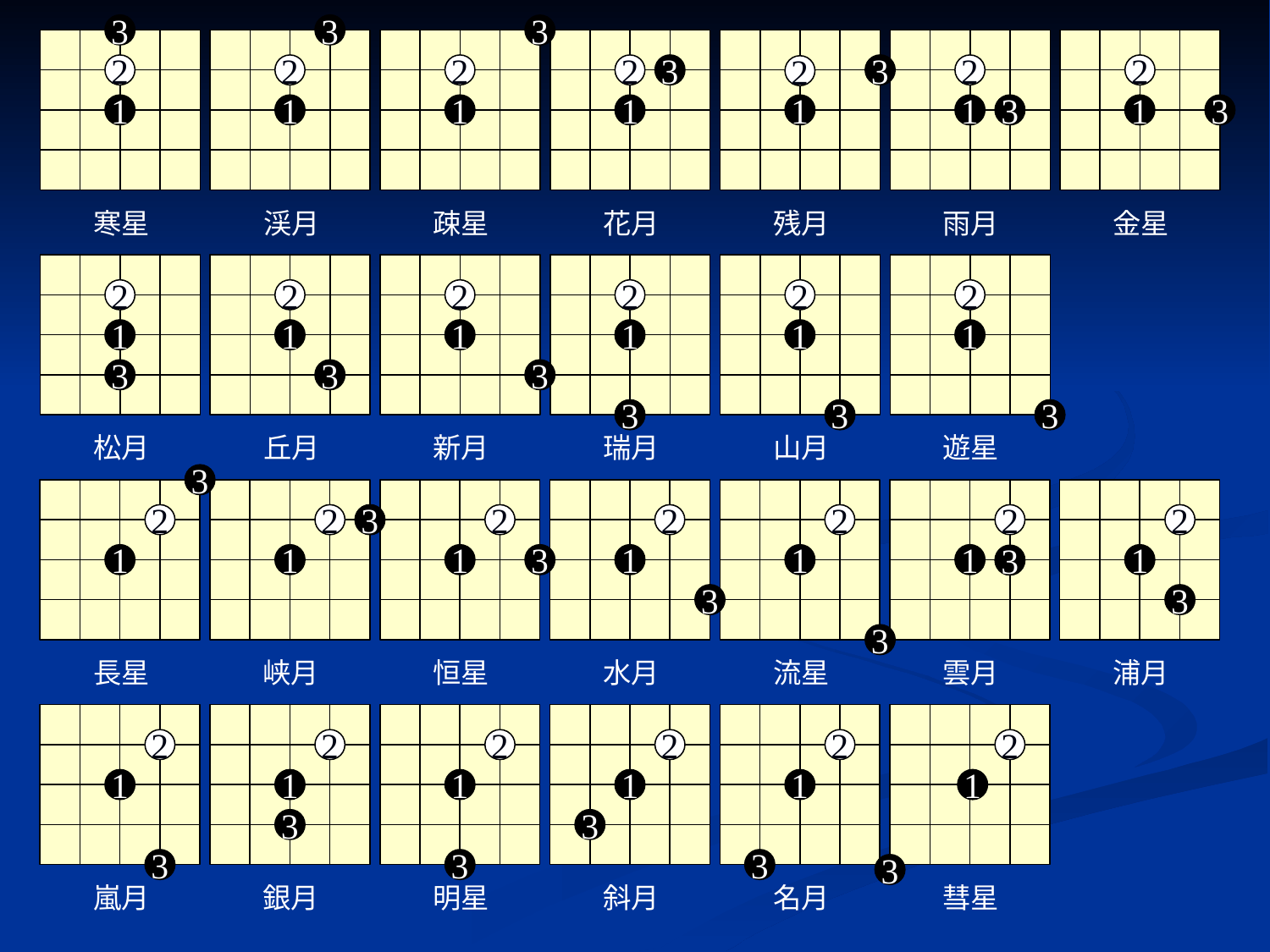

3
3
3

2
2
2
2
3
3
2
2
2
1
1
1
1
1
1
3
1
3
寒星
渓月
疎星
花月
残月
雨月
金星

2
2
2
2
2
2
1
1
1
1
1
1
3
3
3
3
3
3
松月
丘月
新月
瑞月
山月
遊星
3

2
2
3
2
2
2
2
2
1
1
1
3
1
1
1
1
3
3
3
3
長星
峡月
恒星
水月
流星
雲月
浦月

2
2
2
2
2
2
1
1
1
1
1
1
3
3
3
3
3
3
嵐月
銀月
明星
斜月
名月
彗星